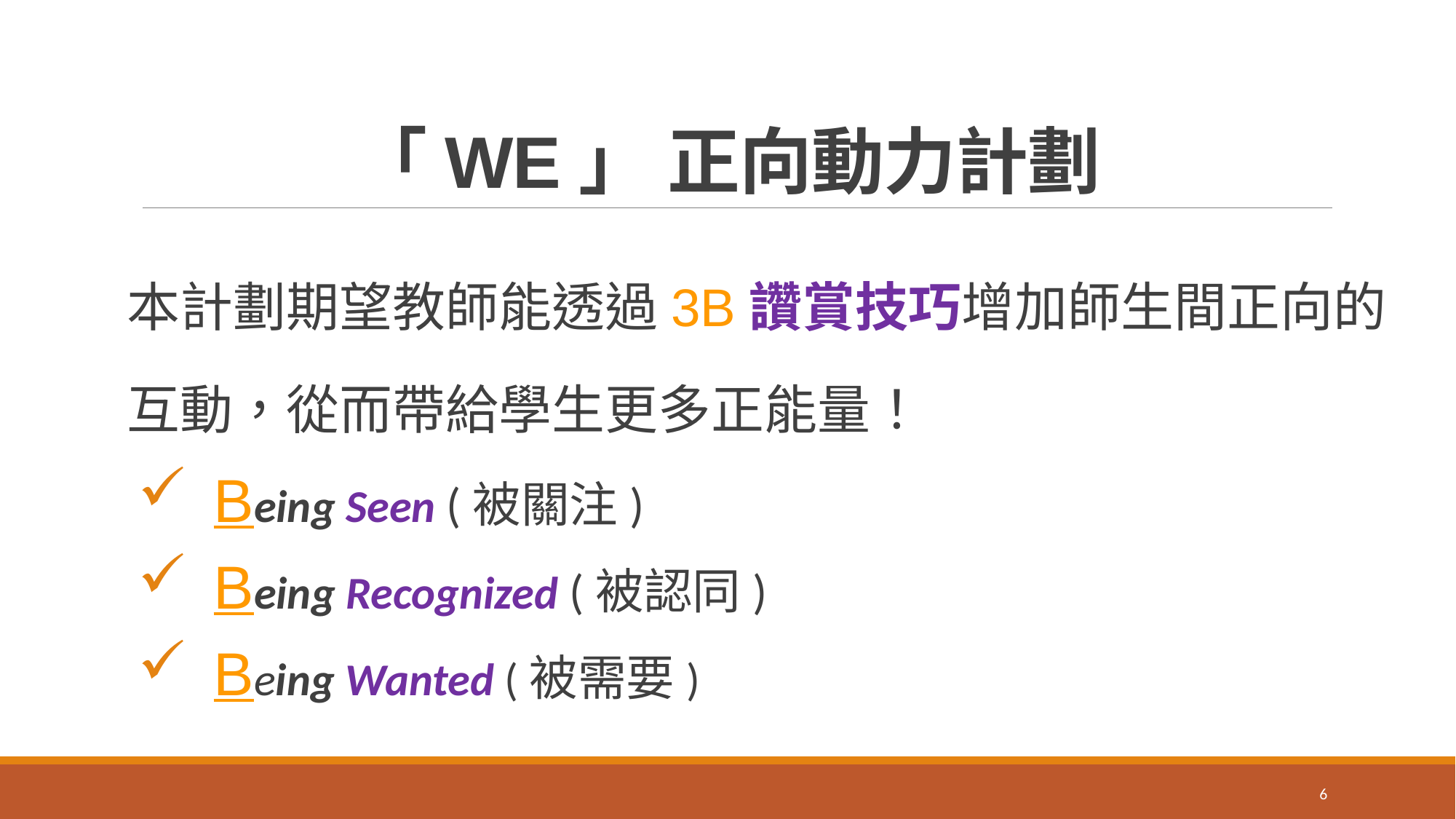

# 「WE」 正向動力計劃
本計劃期望教師能透過3B讚賞技巧增加師生間正向的互動，從而帶給學生更多正能量！
Being Seen (被關注)
Being Recognized (被認同)
Being Wanted (被需要)
6